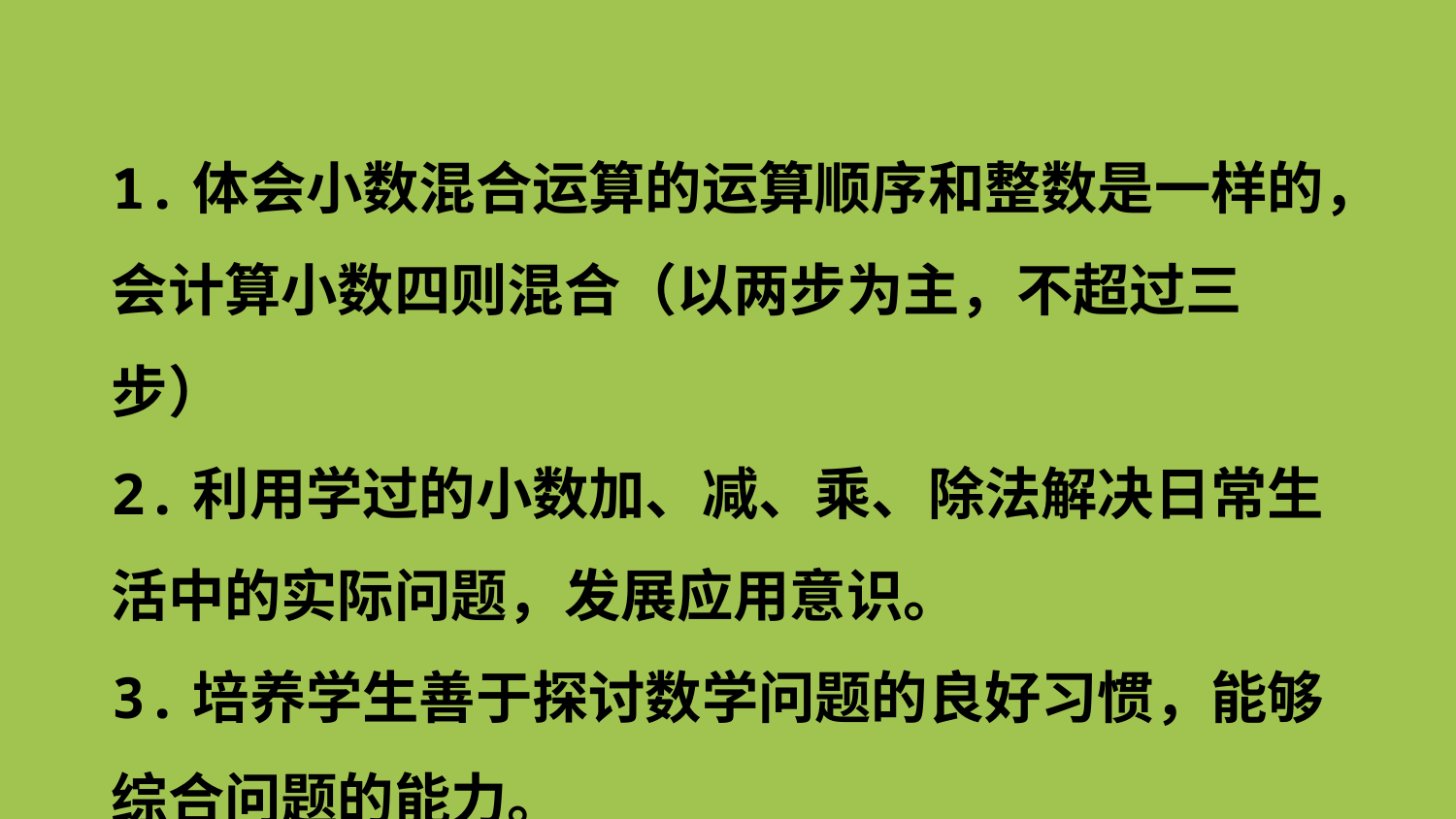

1.体会小数混合运算的运算顺序和整数是一样的，会计算小数四则混合（以两步为主，不超过三步）
2.利用学过的小数加、减、乘、除法解决日常生活中的实际问题，发展应用意识。
3.培养学生善于探讨数学问题的良好习惯，能够综合问题的能力。